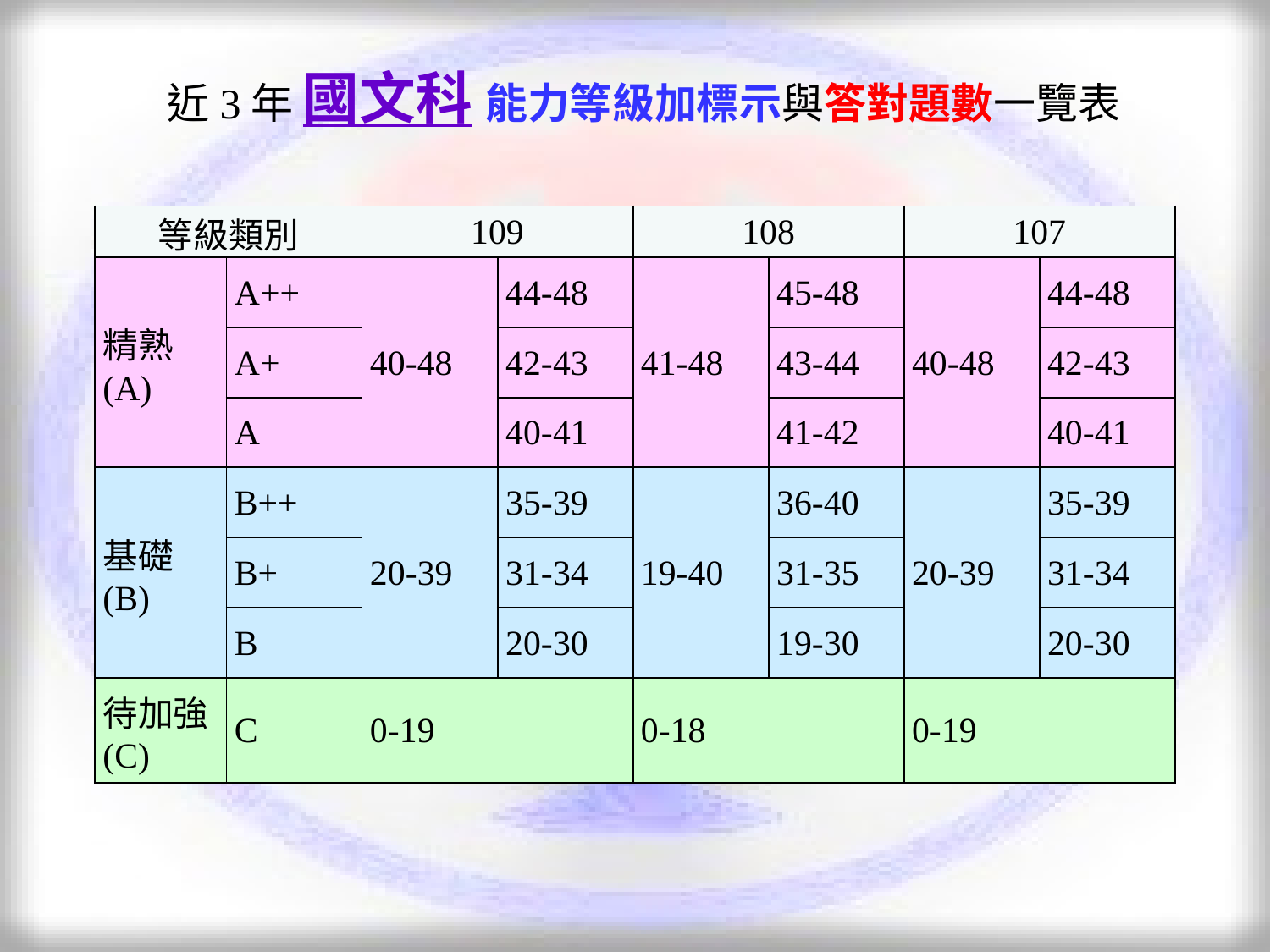

近3年 國文科 能力等級加標示與答對題數一覽表
| 等級類別 |  | 109 |  | 108 |  | 107 |  |
| --- | --- | --- | --- | --- | --- | --- | --- |
| 精熟 (A) | A++ | 40-48 | 44-48 | 41-48 | 45-48 | 40-48 | 44-48 |
|  | A+ |  | 42-43 |  | 43-44 |  | 42-43 |
|  | A |  | 40-41 |  | 41-42 |  | 40-41 |
| 基礎 (B) | B++ | 20-39 | 35-39 | 19-40 | 36-40 | 20-39 | 35-39 |
|  | B+ |  | 31-34 |  | 31-35 |  | 31-34 |
|  | B |  | 20-30 |  | 19-30 |  | 20-30 |
| 待加強 (C) | C | 0-19 |  | 0-18 |  | 0-19 |  |